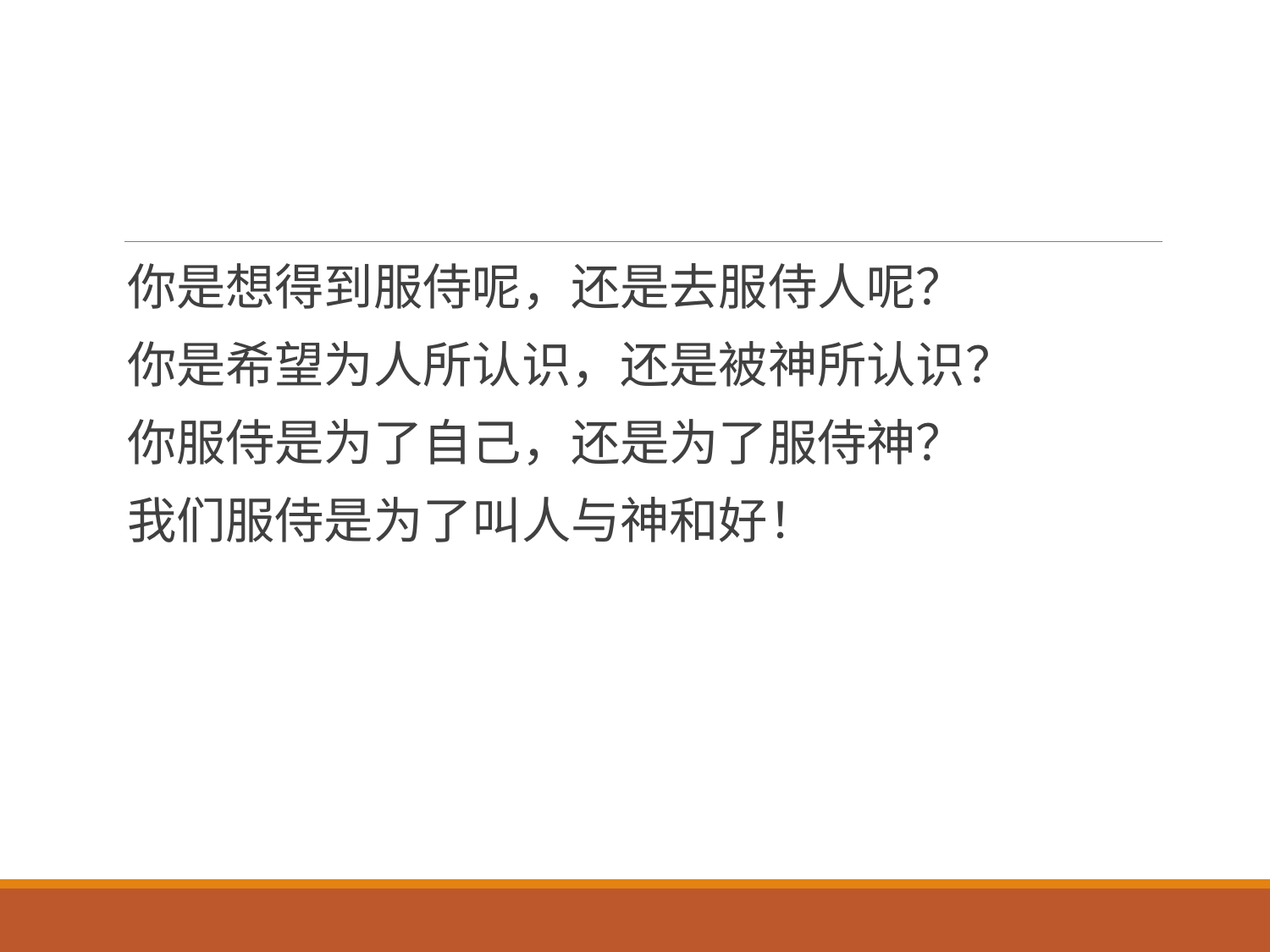

#
你是想得到服侍呢，还是去服侍人呢？
你是希望为人所认识，还是被神所认识？
你服侍是为了自己，还是为了服侍神？
我们服侍是为了叫人与神和好！